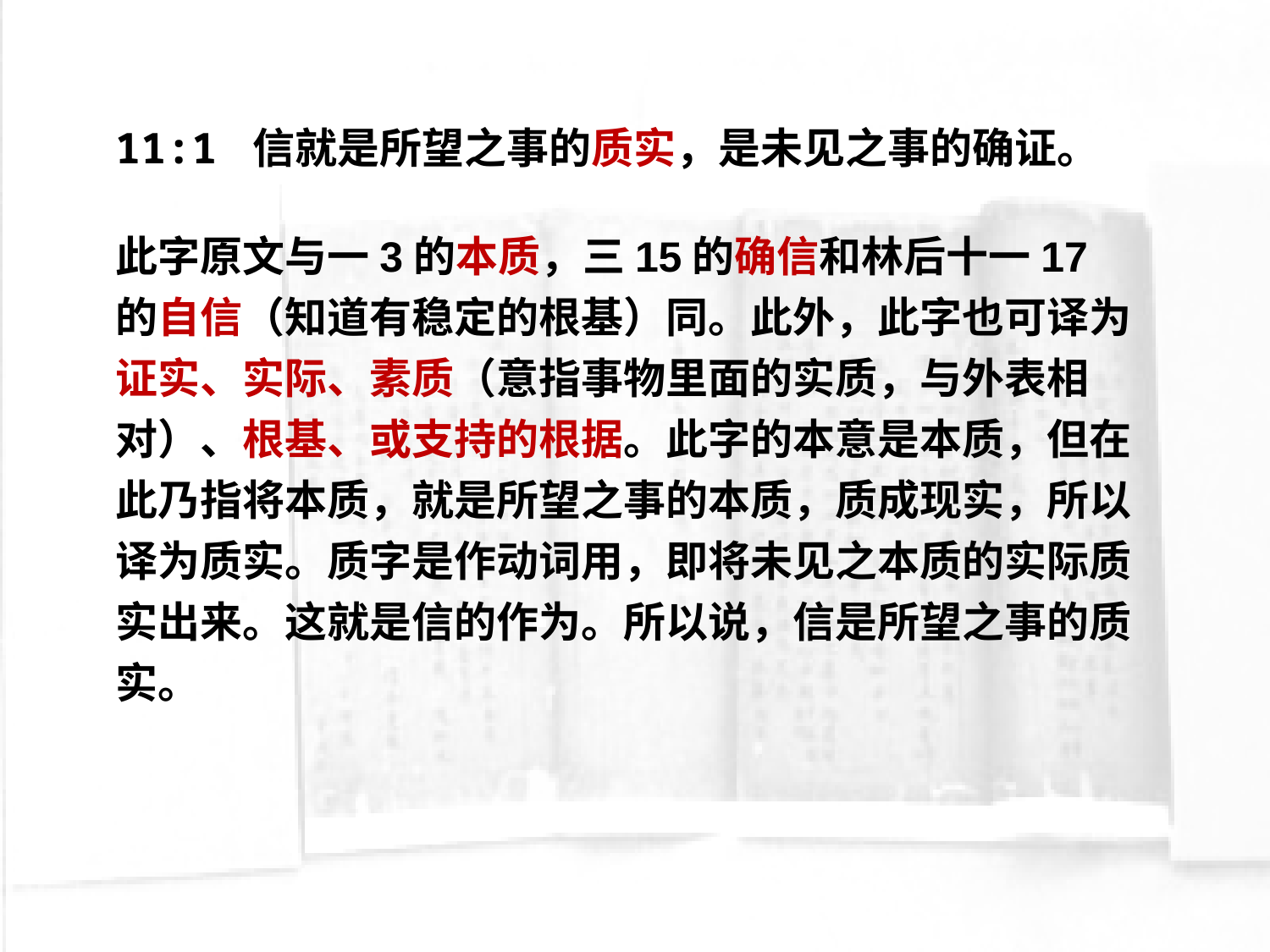

11:1 信就是所望之事的质实，是未见之事的确证。
此字原文与一3的本质，三15的确信和林后十一17的自信（知道有稳定的根基）同。此外，此字也可译为证实、实际、素质（意指事物里面的实质，与外表相对）、根基、或支持的根据。此字的本意是本质，但在此乃指将本质，就是所望之事的本质，质成现实，所以译为质实。质字是作动词用，即将未见之本质的实际质实出来。这就是信的作为。所以说，信是所望之事的质实。